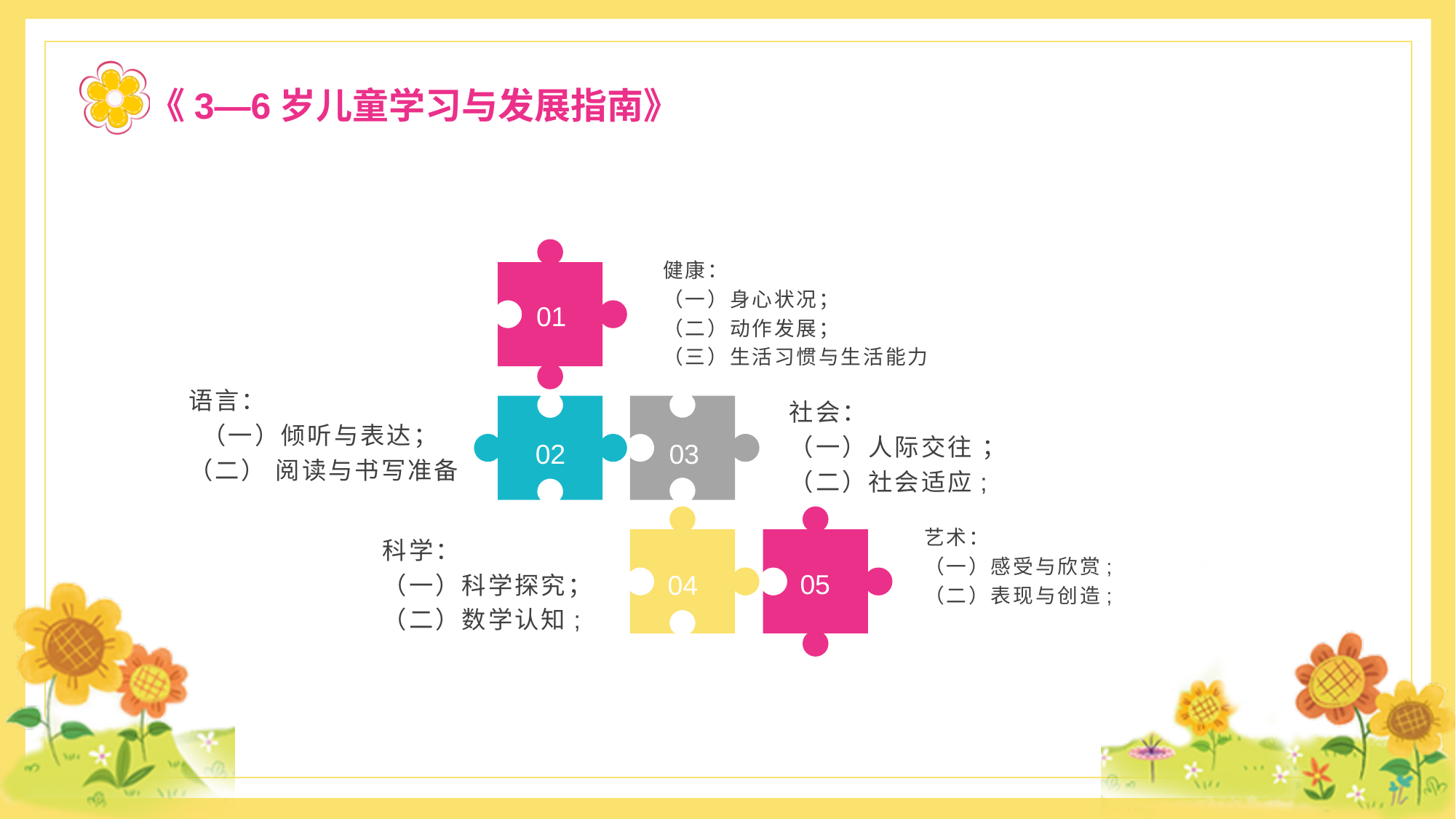

《3—6岁儿童学习与发展指南》

健康：
（一）身心状况；
（二）动作发展；
（三）生活习惯与生活能力
01
语言：
 （一）倾听与表达；
（二） 阅读与书写准备
社会：
（一）人际交往 ；
（二）社会适应;

02
03

艺术：
（一）感受与欣赏;
（二）表现与创造;
科学：
（一）科学探究；
（二）数学认知;
05
04